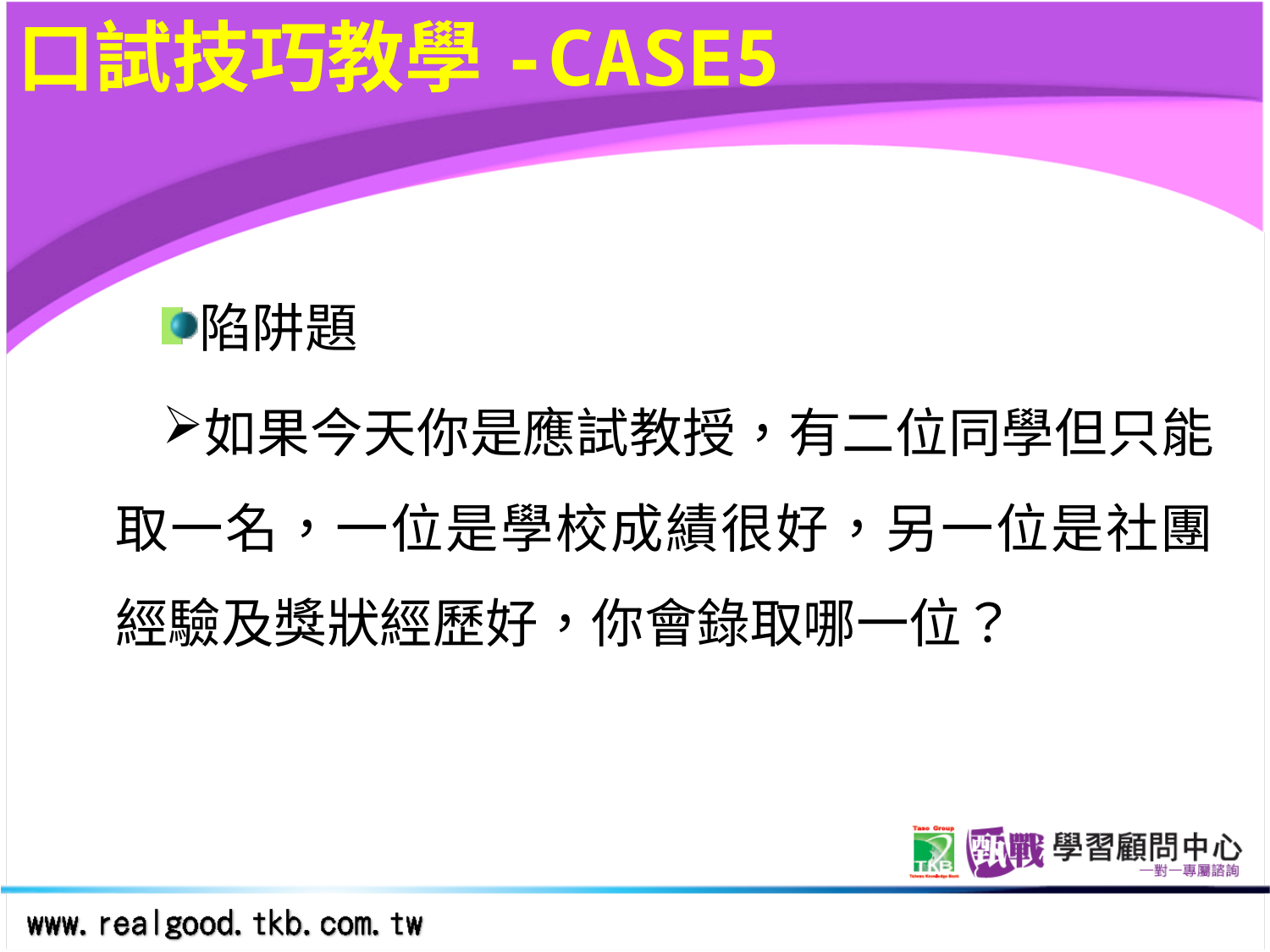

# 口試技巧教學-CASE5
陷阱題
如果今天你是應試教授，有二位同學但只能取一名，一位是學校成績很好，另一位是社團經驗及獎狀經歷好，你會錄取哪一位？